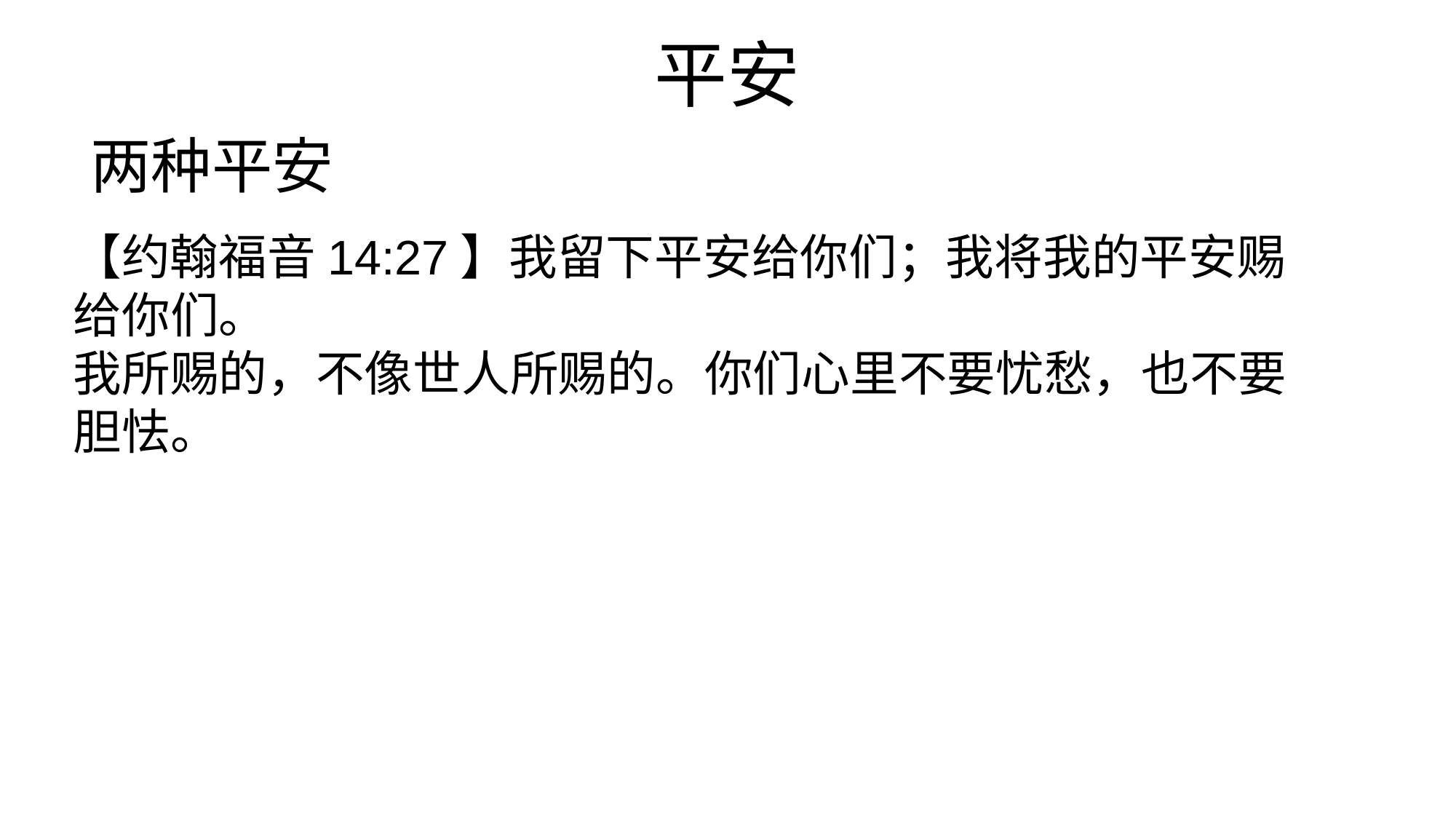

平安
两种平安
【约翰福音14:27】我留下平安给你们；我将我的平安赐给你们。
我所赐的，不像世人所赐的。你们心里不要忧愁，也不要胆怯。